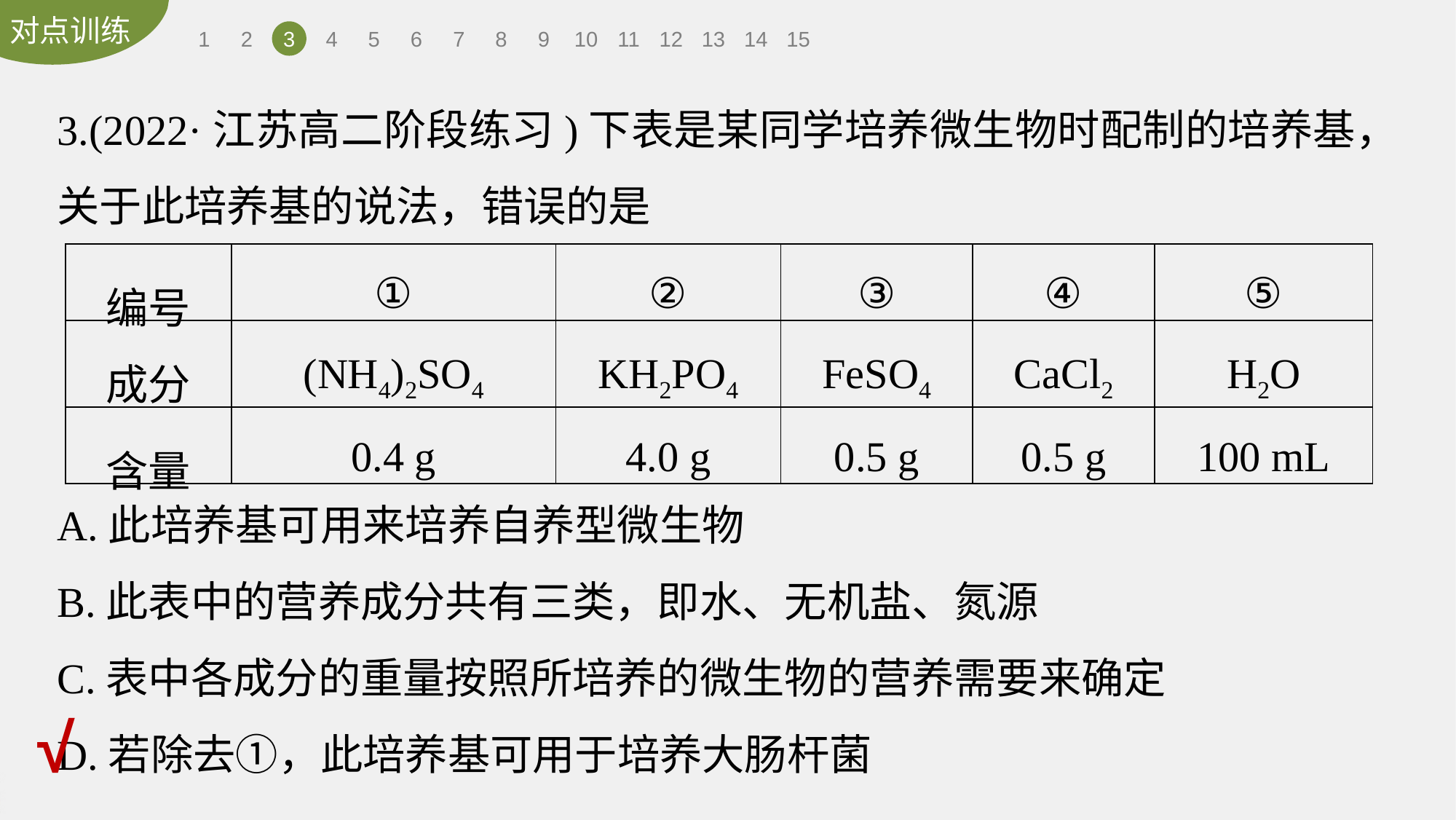

1
2
3
4
5
6
7
8
9
10
11
12
13
14
15
3.(2022·江苏高二阶段练习)下表是某同学培养微生物时配制的培养基，关于此培养基的说法，错误的是
| 编号 | ① | ② | ③ | ④ | ⑤ |
| --- | --- | --- | --- | --- | --- |
| 成分 | (NH4)2SO4 | KH2PO4 | FeSO4 | CaCl2 | H2O |
| 含量 | 0.4 g | 4.0 g | 0.5 g | 0.5 g | 100 mL |
A.此培养基可用来培养自养型微生物
B.此表中的营养成分共有三类，即水、无机盐、氮源
C.表中各成分的重量按照所培养的微生物的营养需要来确定
D.若除去①，此培养基可用于培养大肠杆菌
√